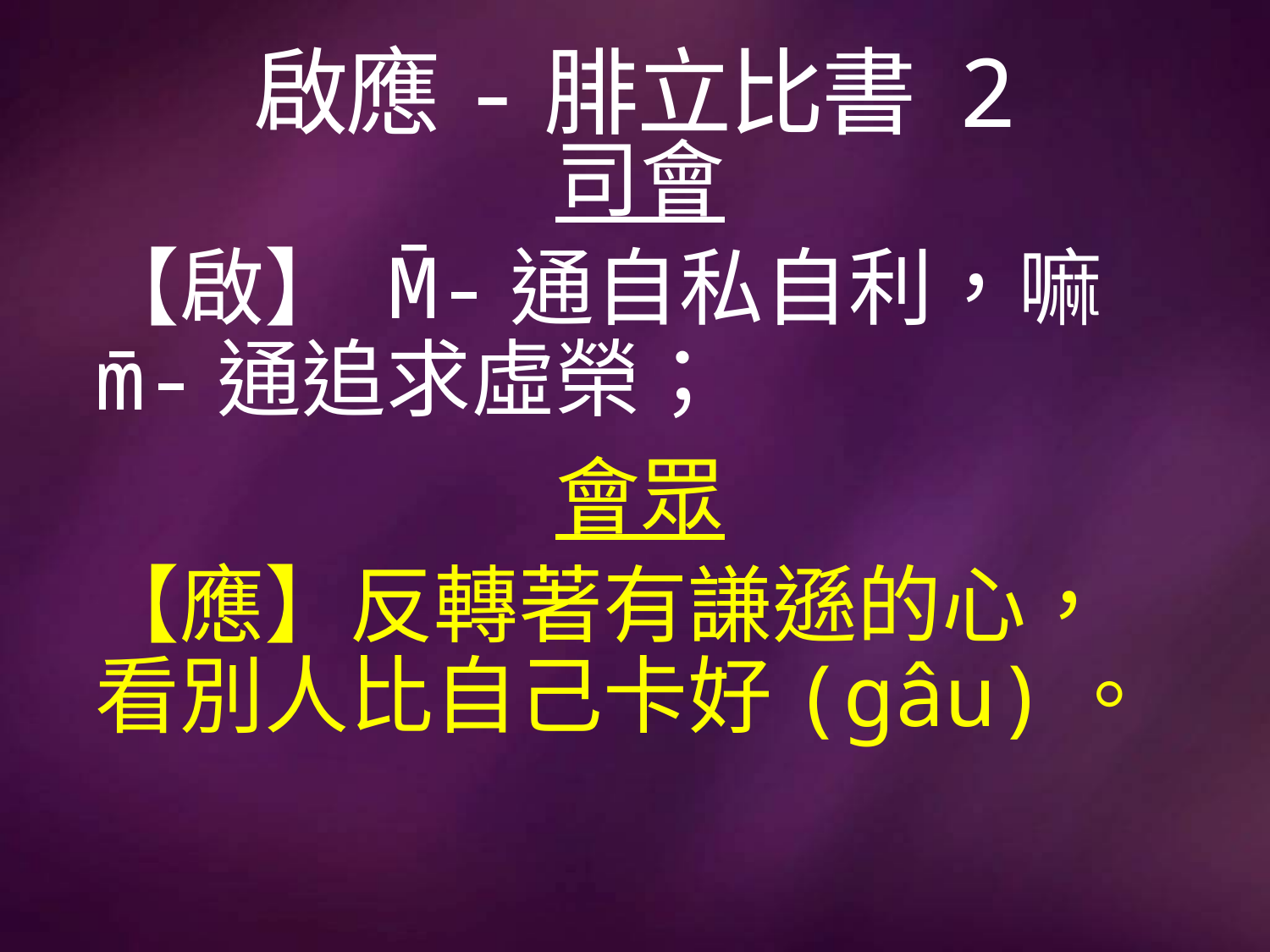

# 啟應-腓立比書 2
司會
【啟】 M̄-通自私自利，嘛m̄-通追求虛榮；

會眾
【應】反轉著有謙遜的心，看別人比自己卡好(gâu)。